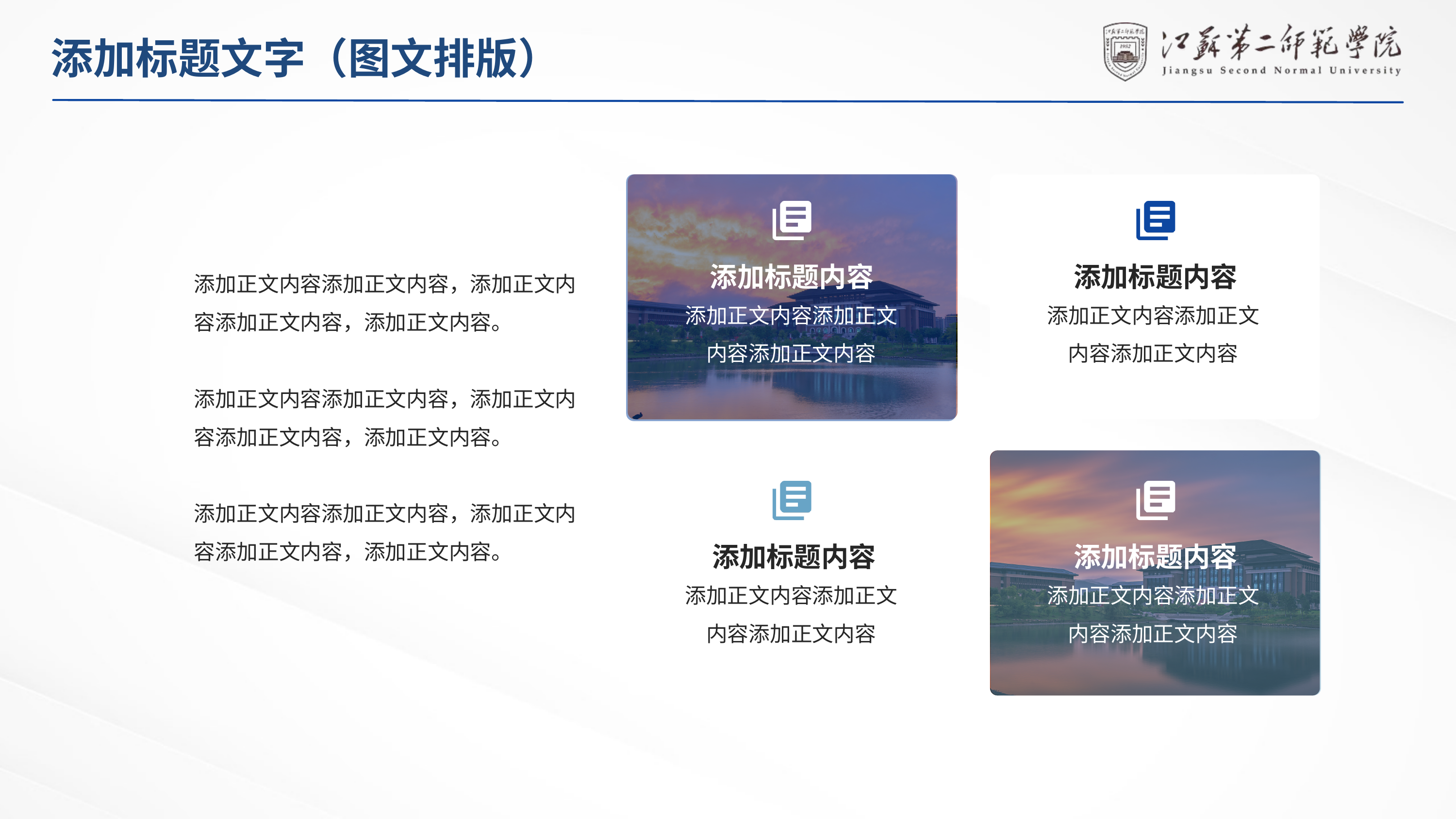

添加标题文字（图文排版）

添加标题内容
添加标题内容
添加正文内容添加正文内容，添加正文内容添加正文内容，添加正文内容。

添加正文内容添加正文内容，添加正文内容添加正文内容，添加正文内容。

添加正文内容添加正文内容，添加正文内容添加正文内容，添加正文内容。

添加正文内容添加正文内容添加正文内容
添加正文内容添加正文内容添加正文内容

添加标题内容
添加标题内容
添加正文内容添加正文内容添加正文内容
添加正文内容添加正文内容添加正文内容